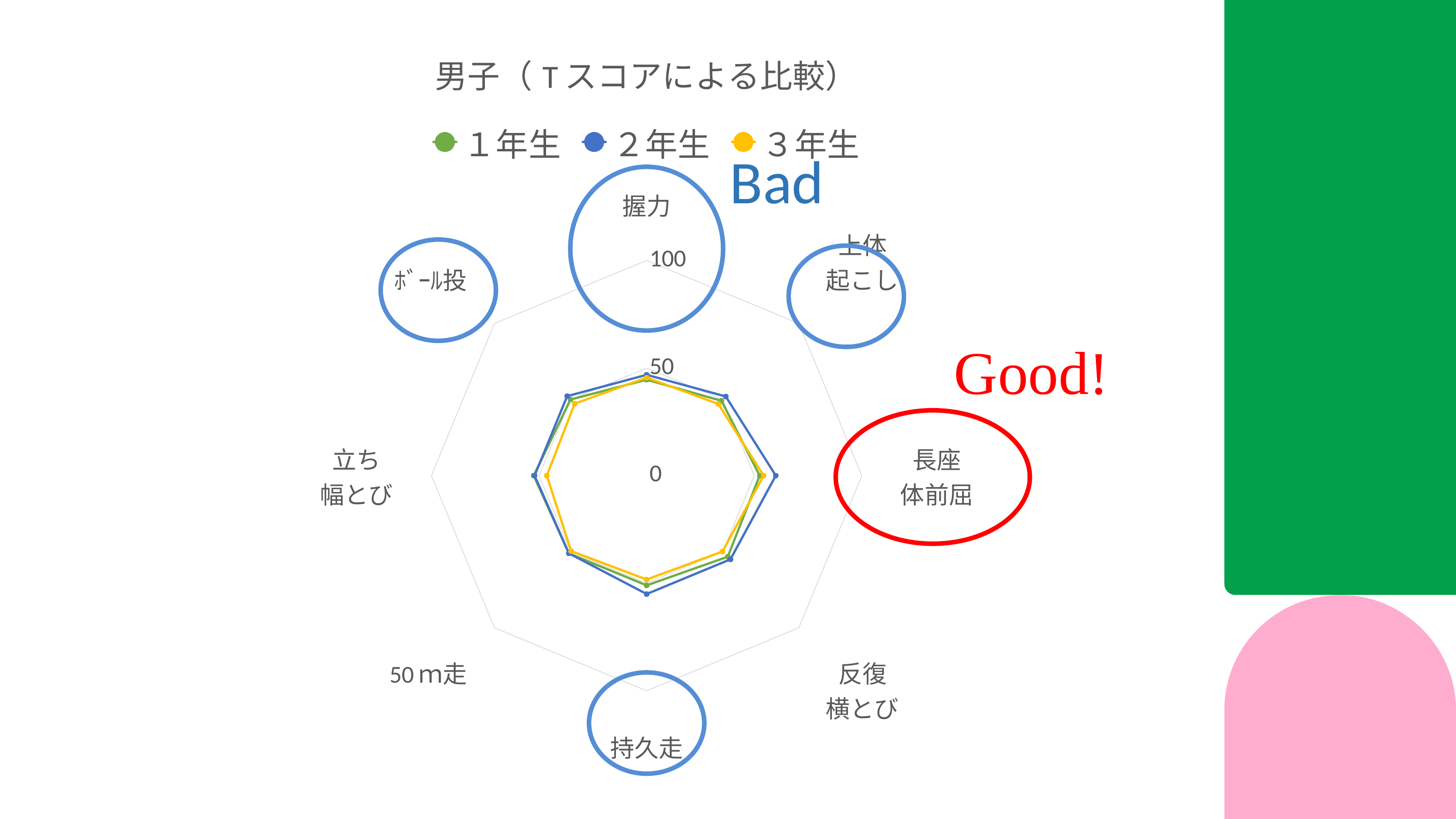

### Chart: 男子（Tスコアによる比較）

| Category | １年生 | ２年生 | ３年生 |
|---|---|---|---|
| 握力 | 44.56845238095238 | 46.85408299866131 | 45.539779130042824 |
| 上体
起こし | 49.18604651162791 | 52.01177100053505 | 47.105442712433735 |
| 長座
体前屈 | 52.5242718446602 | 60.0 | 54.34941237246545 |
| 反復
横とび | 53.32480818414322 | 55.04773765047737 | 49.88659444820582 |
| 持久走 | 51.00849400026965 | 55.04597876339988 | 48.298021007077494 |
| 50ｍ走 | 51.12374100719425 | 51.10526315789473 | 49.61024769305488 |
| 立ち
幅とび | 52.45298119247699 | 52.06355433503335 | 46.370468867433665 |
| ﾎﾞｰﾙ投 | 50.034129692832764 | 52.22764227642276 | 47.28331780055918 |